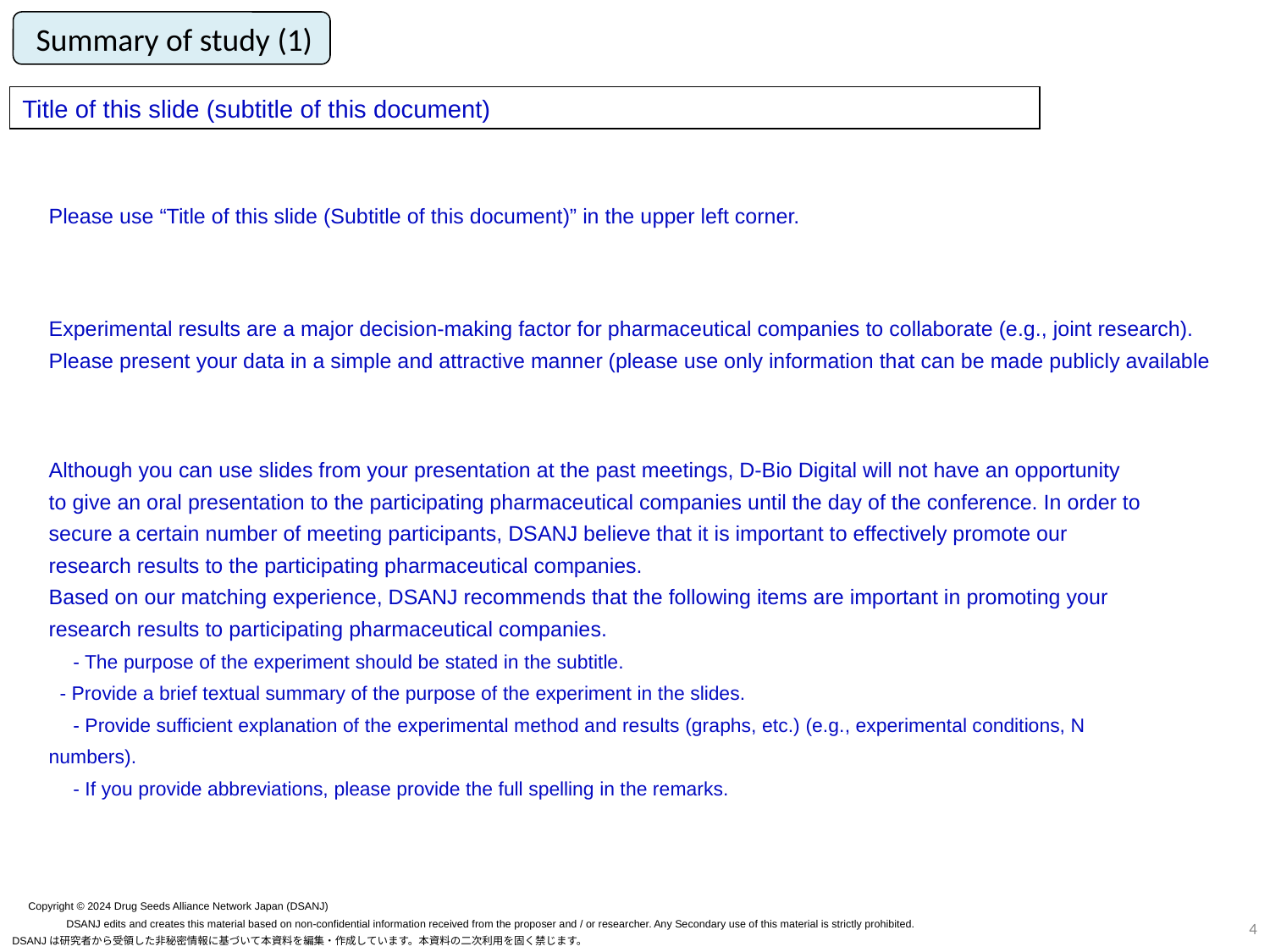

Summary of study (1)
Title of this slide (subtitle of this document)
Please use “Title of this slide (Subtitle of this document)” in the upper left corner.
Experimental results are a major decision-making factor for pharmaceutical companies to collaborate (e.g., joint research).
Please present your data in a simple and attractive manner (please use only information that can be made publicly available
Although you can use slides from your presentation at the past meetings, D-Bio Digital will not have an opportunity to give an oral presentation to the participating pharmaceutical companies until the day of the conference. In order to secure a certain number of meeting participants, DSANJ believe that it is important to effectively promote our research results to the participating pharmaceutical companies.
Based on our matching experience, DSANJ recommends that the following items are important in promoting your research results to participating pharmaceutical companies.
　- The purpose of the experiment should be stated in the subtitle.
  - Provide a brief textual summary of the purpose of the experiment in the slides.
　- Provide sufficient explanation of the experimental method and results (graphs, etc.) (e.g., experimental conditions, N numbers).
　- If you provide abbreviations, please provide the full spelling in the remarks.
Copyright © 2024 Drug Seeds Alliance Network Japan (DSANJ)
4
DSANJ edits and creates this material based on non-confidential information received from the proposer and / or researcher. Any Secondary use of this material is strictly prohibited.
DSANJは研究者から受領した非秘密情報に基づいて本資料を編集・作成しています。本資料の二次利用を固く禁じます。